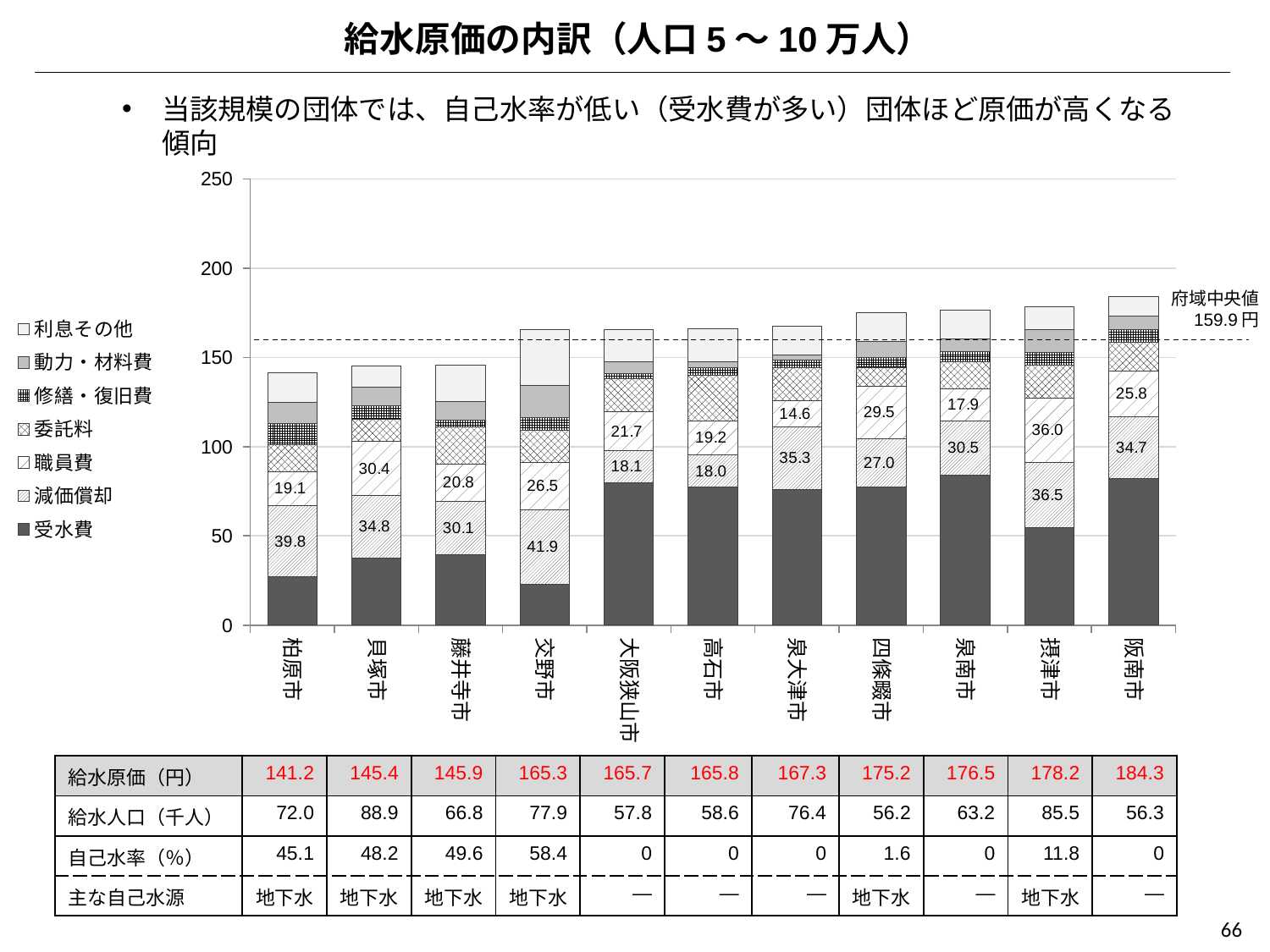

給水原価の内訳（人口5～10万人）
当該規模の団体では、自己水率が低い（受水費が多い）団体ほど原価が高くなる傾向

### Chart

| Category | 受水費 | 減価償却 | 職員費 | 委託料 | 修繕・復旧費 | 動力・材料費 | 利息その他 |
|---|---|---|---|---|---|---|---|
| 柏原市 | 27.06433 | 39.84739 | 19.06476 | 15.23854 | 11.69429 | 12.04106 | 16.256259999999997 |
| 貝塚市 | 37.58281 | 34.82886 | 30.38344 | 12.46794 | 7.53682 | 10.42571 | 12.17031 |
| 藤井寺市 | 39.45038 | 30.07447 | 20.75126 | 20.85463 | 3.5805100000000003 | 10.44743 | 20.70496 |
| 交野市 | 22.78828 | 41.91028 | 26.5408 | 17.78138 | 7.1344199999999995 | 18.152950000000004 | 31.02186 |
| 大阪狭山市 | 79.65981 | 18.06312 | 21.70173 | 18.46734 | 2.8548299999999998 | 6.909090000000001 | 18.02149 |
| 高石市 | 77.29361 | 17.99425 | 19.22476 | 25.22891 | 4.6115 | 3.29452 | 18.14852 |
| 泉大津市 | 75.85582 | 35.30811 | 14.56731 | 18.4461 | 4.3255799999999995 | 2.9754799999999997 | 15.79178 |
| 四條畷市 | 77.48942 | 26.95193 | 29.51551 | 10.42784 | 5.7418499999999995 | 8.57852 | 16.5197 |
| 泉南市 | 83.87906 | 30.54569 | 17.9154 | 15.11504 | 5.55961 | 7.557739999999999 | 15.91876 |
| 摂津市 | 54.76054 | 36.51294 | 36.03031 | 18.52006 | 6.7386099999999995 | 12.765770000000002 | 12.91894 |
| 阪南市 | 82.04053 | 34.65333 | 25.78598 | 15.93722 | 7.11608 | 7.65114 | 11.071679999999999 |
府域中央値
159.9円
| 給水原価（円） | 141.2 | 145.4 | 145.9 | 165.3 | 165.7 | 165.8 | 167.3 | 175.2 | 176.5 | 178.2 | 184.3 |
| --- | --- | --- | --- | --- | --- | --- | --- | --- | --- | --- | --- |
| 給水人口（千人） | 72.0 | 88.9 | 66.8 | 77.9 | 57.8 | 58.6 | 76.4 | 56.2 | 63.2 | 85.5 | 56.3 |
| 自己水率（％） | 45.1 | 48.2 | 49.6 | 58.4 | 0 | 0 | 0 | 1.6 | 0 | 11.8 | 0 |
| 主な自己水源 | 地下水 | 地下水 | 地下水 | 地下水 | ― | ― | ― | 地下水 | ― | 地下水 | ― |
66